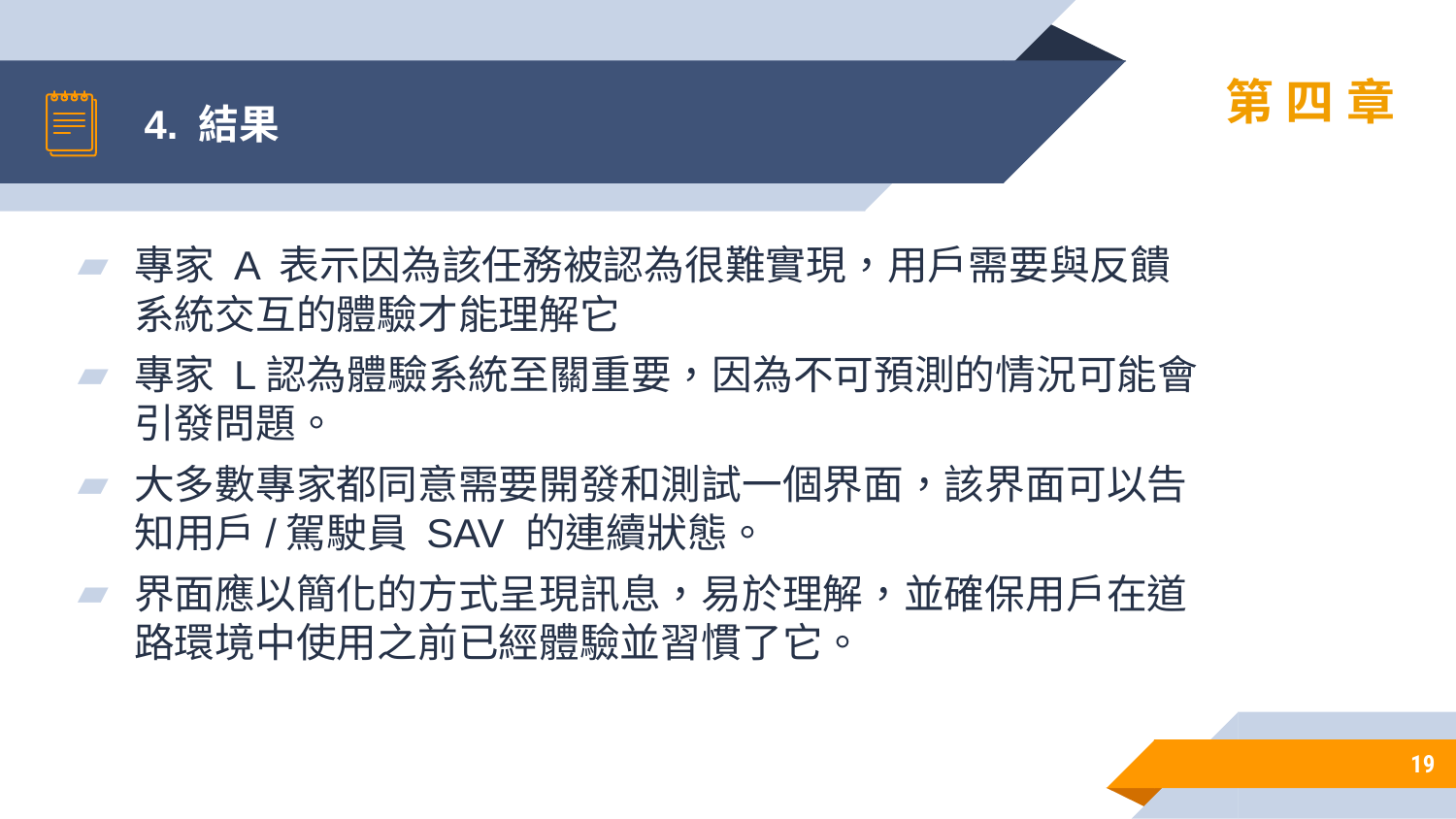

# 4. 結果
第四章

專家 A 表示因為該任務被認為很難實現，用戶需要與反饋系統交互的體驗才能理解它
專家 L認為體驗系統至關重要，因為不可預測的情況可能會引發問題。
大多數專家都同意需要開發和測試一個界面，該界面可以告知用戶/駕駛員 SAV 的連續狀態。
界面應以簡化的方式呈現訊息，易於理解，並確保用戶在道路環境中使用之前已經體驗並習慣了它。
19